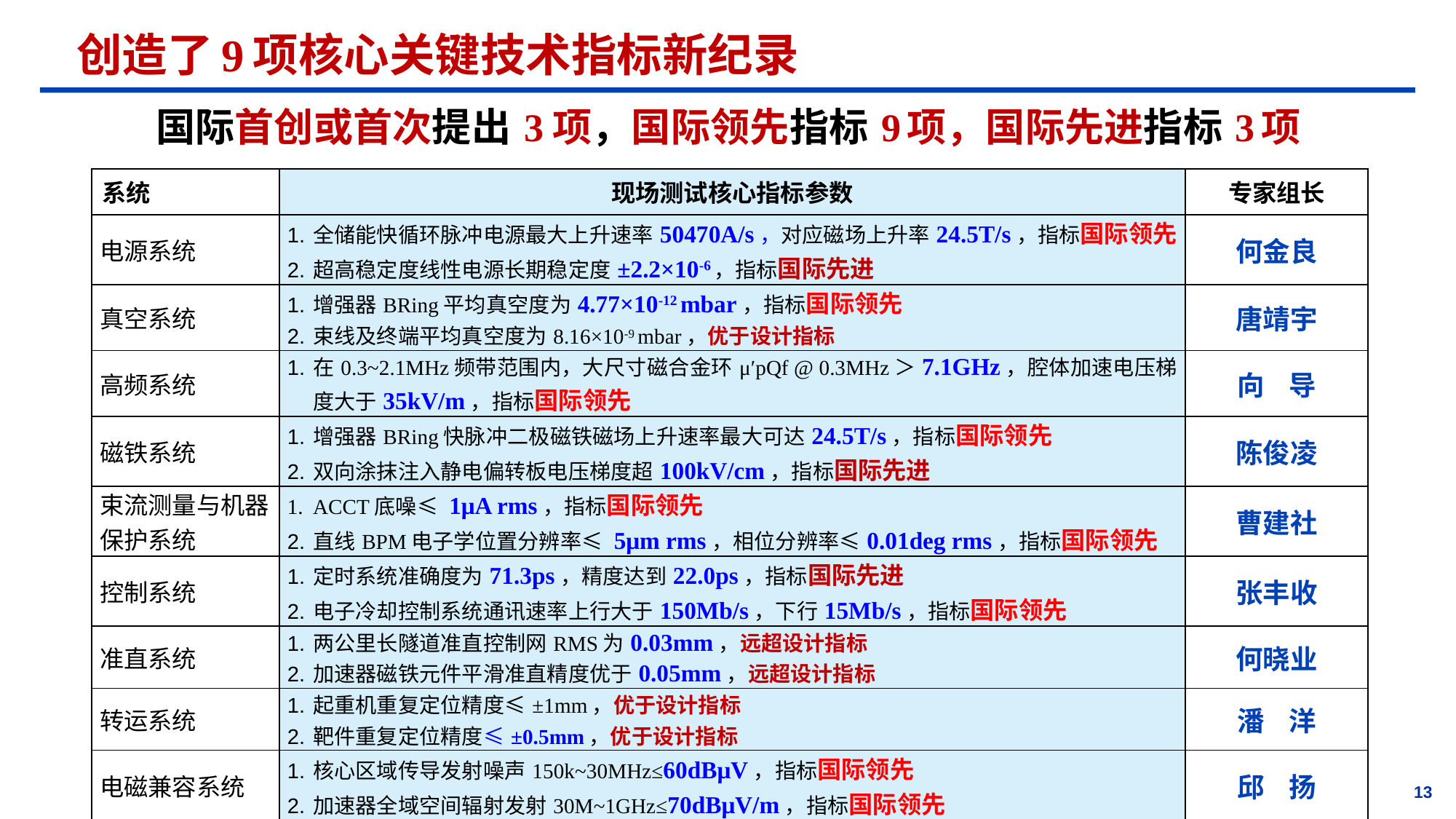

创造了 9 项核心关键技术指标新纪录
国际首创或首次提出 3 项，国际领先指标 9 项，国际先进指标 3 项
| 系统 | 现场测试核心指标参数 | 专家组长 |
| --- | --- | --- |
| 电源系统 | 全储能快循环脉冲电源最大上升速率50470A/s，对应磁场上升率24.5T/s，指标国际领先 超高稳定度线性电源长期稳定度±2.2×10-6，指标国际先进 | 何金良 |
| 真空系统 | 增强器BRing平均真空度为4.77×10-12 mbar，指标国际领先 束线及终端平均真空度为8.16×10-9 mbar，优于设计指标 | 唐靖宇 |
| 高频系统 | 在0.3~2.1MHz频带范围内，大尺寸磁合金环μ′pQf @ 0.3MHz＞7.1GHz，腔体加速电压梯度大于35kV/m，指标国际领先 | 向 导 |
| 磁铁系统 | 增强器BRing快脉冲二极磁铁磁场上升速率最大可达24.5T/s，指标国际领先 双向涂抹注入静电偏转板电压梯度超100kV/cm，指标国际先进 | 陈俊凌 |
| 束流测量与机器保护系统 | ACCT底噪≤ 1μA rms，指标国际领先 直线BPM电子学位置分辨率≤ 5μm rms，相位分辨率≤0.01deg rms，指标国际领先 | 曹建社 |
| 控制系统 | 定时系统准确度为71.3ps，精度达到22.0ps，指标国际先进 电子冷却控制系统通讯速率上行大于150Mb/s，下行15Mb/s，指标国际领先 | 张丰收 |
| 准直系统 | 两公里长隧道准直控制网RMS为0.03mm，远超设计指标 加速器磁铁元件平滑准直精度优于0.05mm，远超设计指标 | 何晓业 |
| 转运系统 | 起重机重复定位精度≤±1mm，优于设计指标 靶件重复定位精度≤±0.5mm，优于设计指标 | 潘 洋 |
| 电磁兼容系统 | 核心区域传导发射噪声150k~30MHz≤60dBμV，指标国际领先 加速器全域空间辐射发射30M~1GHz≤70dBμV/m，指标国际领先 | 邱 扬 |
| 冷却与通风空调 | 冷却水水温控制精度±0.2℃，水质≥10MΩ·cm，均优于设计指标 通风空调温度精度±2℃，湿度精度±15%，均优于设计指标 | 方国平 |